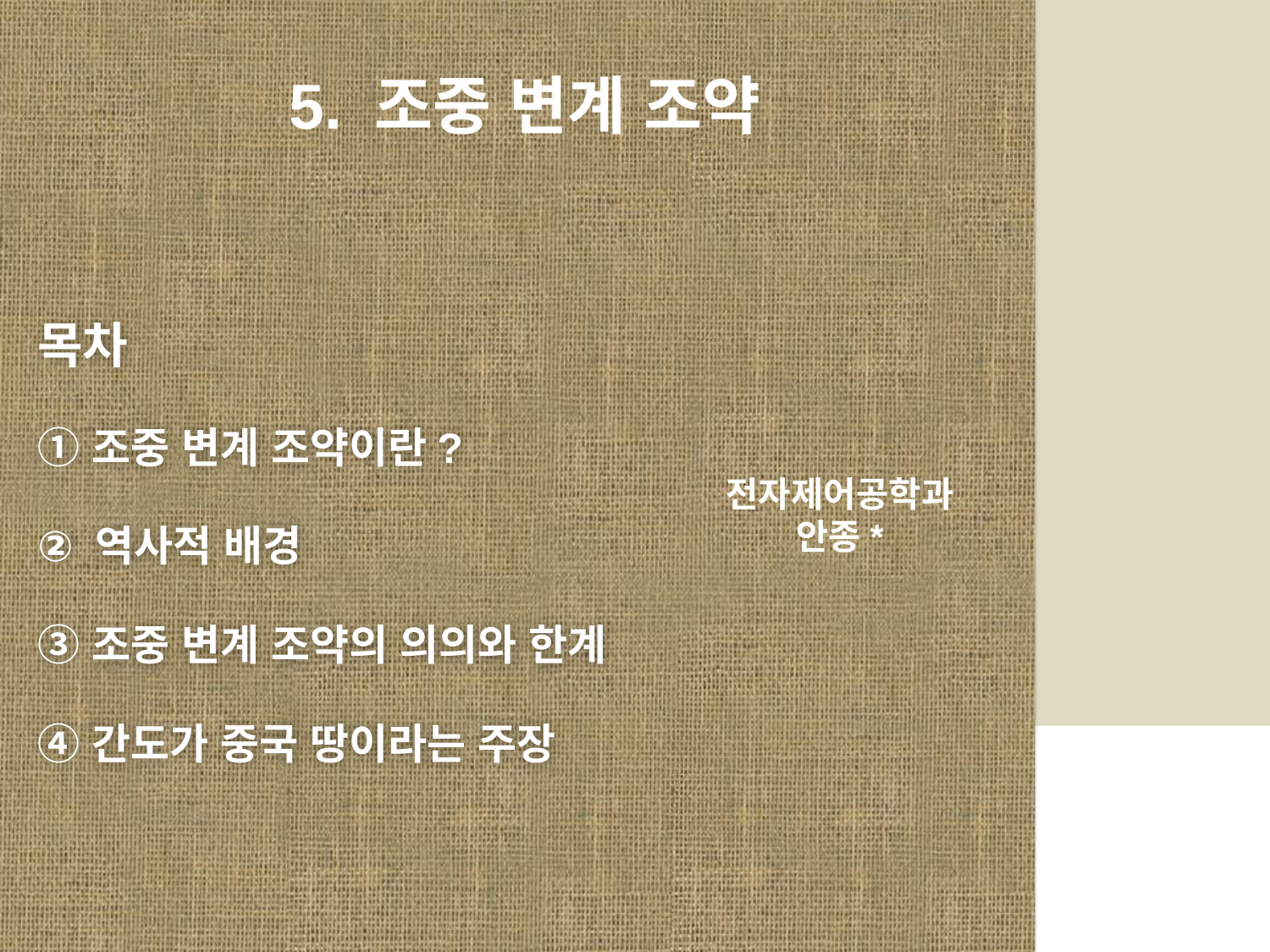

5. 조중 변계 조약
# 목차 ① 조중 변계 조약이란? ② 역사적 배경 ③ 조중 변계 조약의 의의와 한계 ④ 간도가 중국 땅이라는 주장
전자제어공학과
안종*